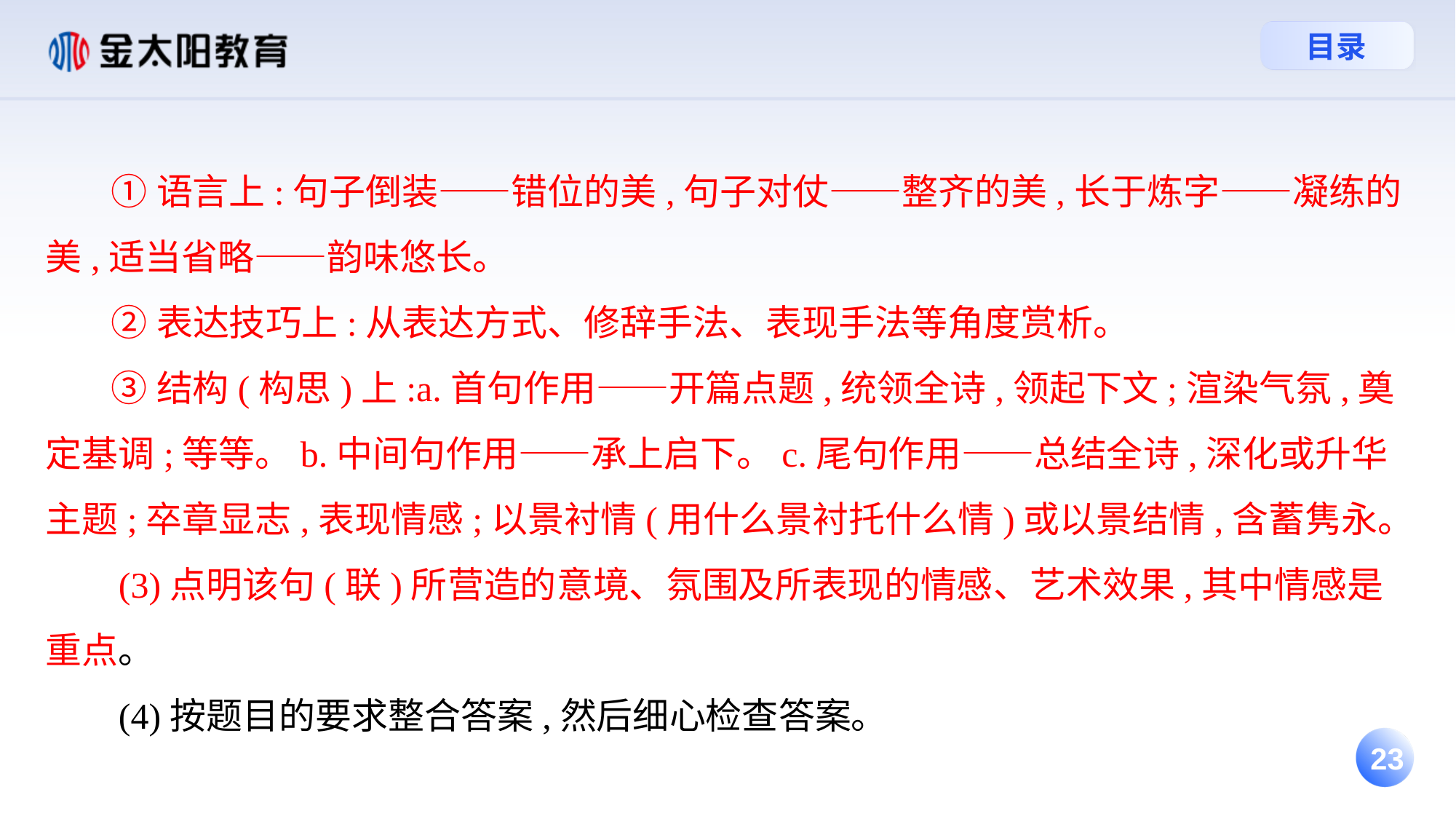

①语言上:句子倒装——错位的美,句子对仗——整齐的美,长于炼字——凝练的美,适当省略——韵味悠长。
        ②表达技巧上:从表达方式、修辞手法、表现手法等角度赏析。
        ③结构(构思)上:a.首句作用——开篇点题,统领全诗,领起下文;渲染气氛,奠定基调;等等。b.中间句作用——承上启下。c.尾句作用——总结全诗,深化或升华主题;卒章显志,表现情感;以景衬情(用什么景衬托什么情)或以景结情,含蓄隽永。
        (3)点明该句(联)所营造的意境、氛围及所表现的情感、艺术效果,其中情感是重点。
        (4)按题目的要求整合答案,然后细心检查答案。